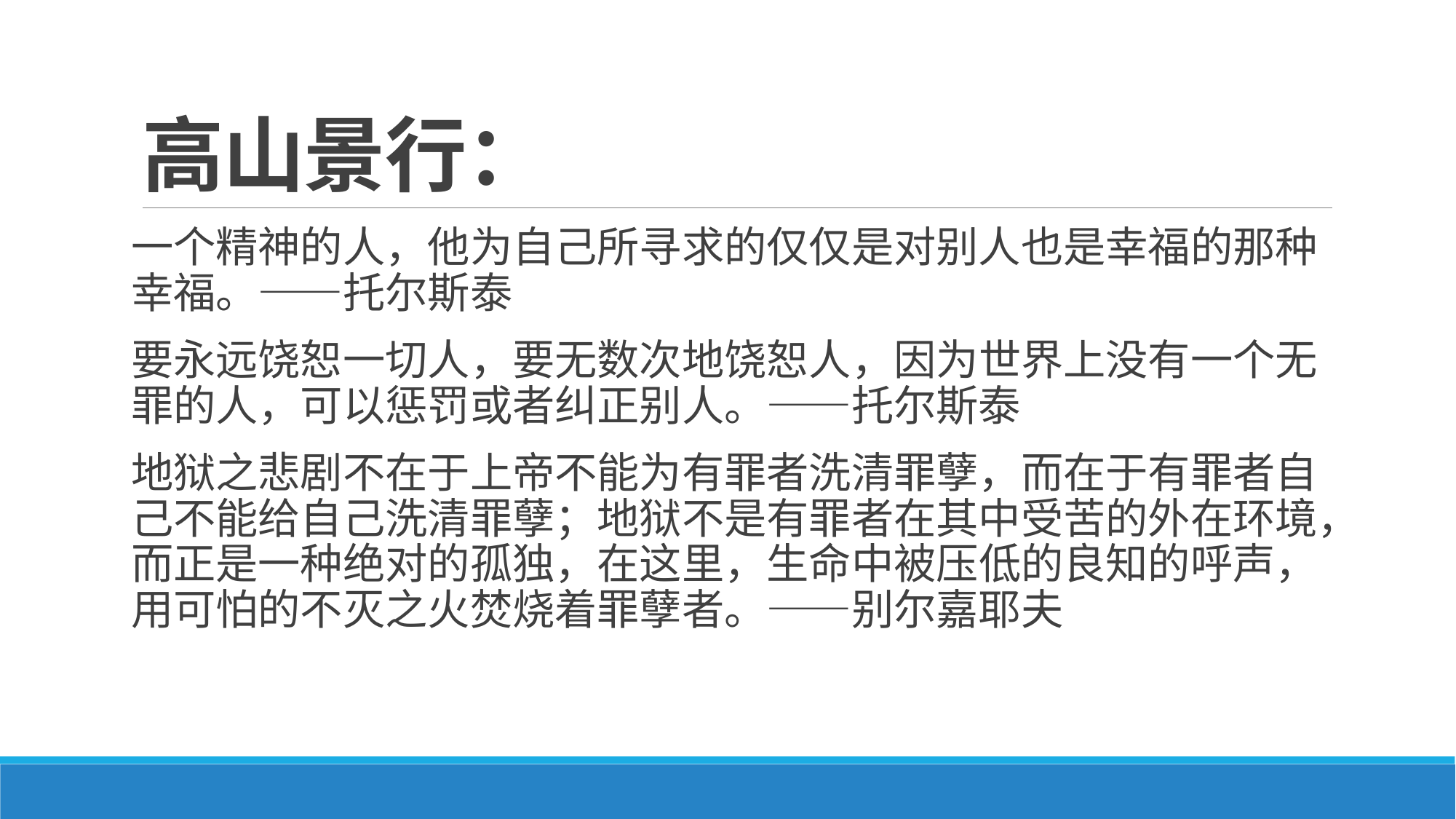

# 高山景行：
一个精神的人，他为自己所寻求的仅仅是对别人也是幸福的那种幸福。——托尔斯泰
要永远饶恕一切人，要无数次地饶恕人，因为世界上没有一个无罪的人，可以惩罚或者纠正别人。——托尔斯泰
地狱之悲剧不在于上帝不能为有罪者洗清罪孽，而在于有罪者自己不能给自己洗清罪孽；地狱不是有罪者在其中受苦的外在环境，而正是一种绝对的孤独，在这里，生命中被压低的良知的呼声，用可怕的不灭之火焚烧着罪孽者。——别尔嘉耶夫